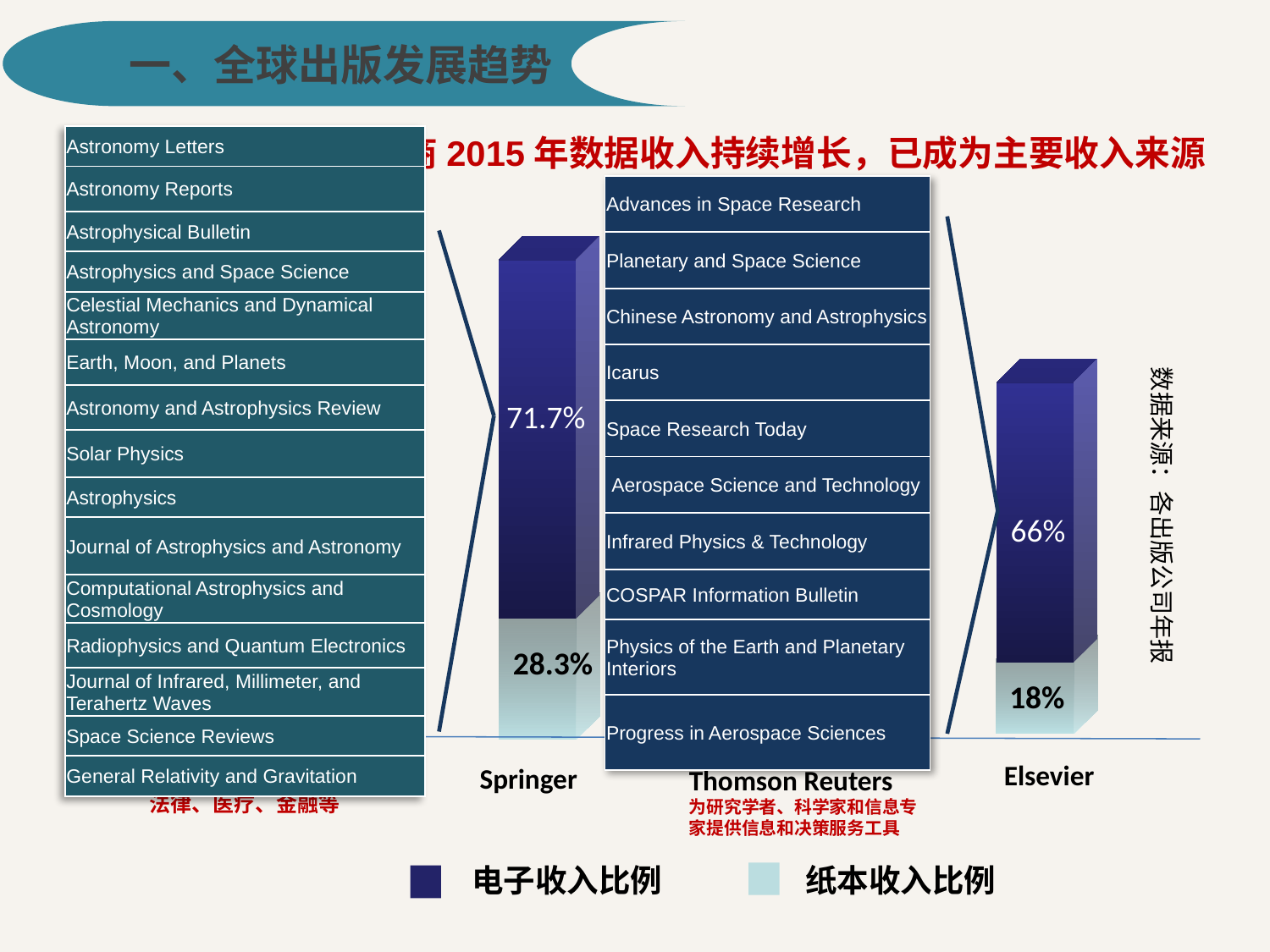

一、全球出版发展趋势
1、全球各大出版商2015年数据收入持续增长，已成为主要收入来源
| Astronomy Letters |
| --- |
| Astronomy Reports |
| Astrophysical Bulletin |
| Astrophysics and Space Science |
| Celestial Mechanics and Dynamical Astronomy |
| Earth, Moon, and Planets |
| Astronomy and Astrophysics Review |
| Solar Physics |
| Astrophysics |
| Journal of Astrophysics and Astronomy |
| Computational Astrophysics and Cosmology |
| Radiophysics and Quantum Electronics |
| Journal of Infrared, Millimeter, and Terahertz Waves |
| Space Science Reviews |
| General Relativity and Gravitation |
| Advances in Space Research |
| --- |
| Planetary and Space Science |
| Chinese Astronomy and Astrophysics |
| Icarus |
| Space Research Today |
| Aerospace Science and Technology |
| Infrared Physics & Technology |
| COSPAR Information Bulletin |
| Physics of the Earth and Planetary Interiors |
| Progress in Aerospace Sciences |
数据来源：各出版公司年报

71.7%

68%

92%
66%

28.3%

20%
18%
8%
Wolters Kluwer
法律、医疗、金融等
Elsevier
Springer
Thomson Reuters
为研究学者、科学家和信息专家提供信息和决策服务工具

电子收入比例
纸本收入比例